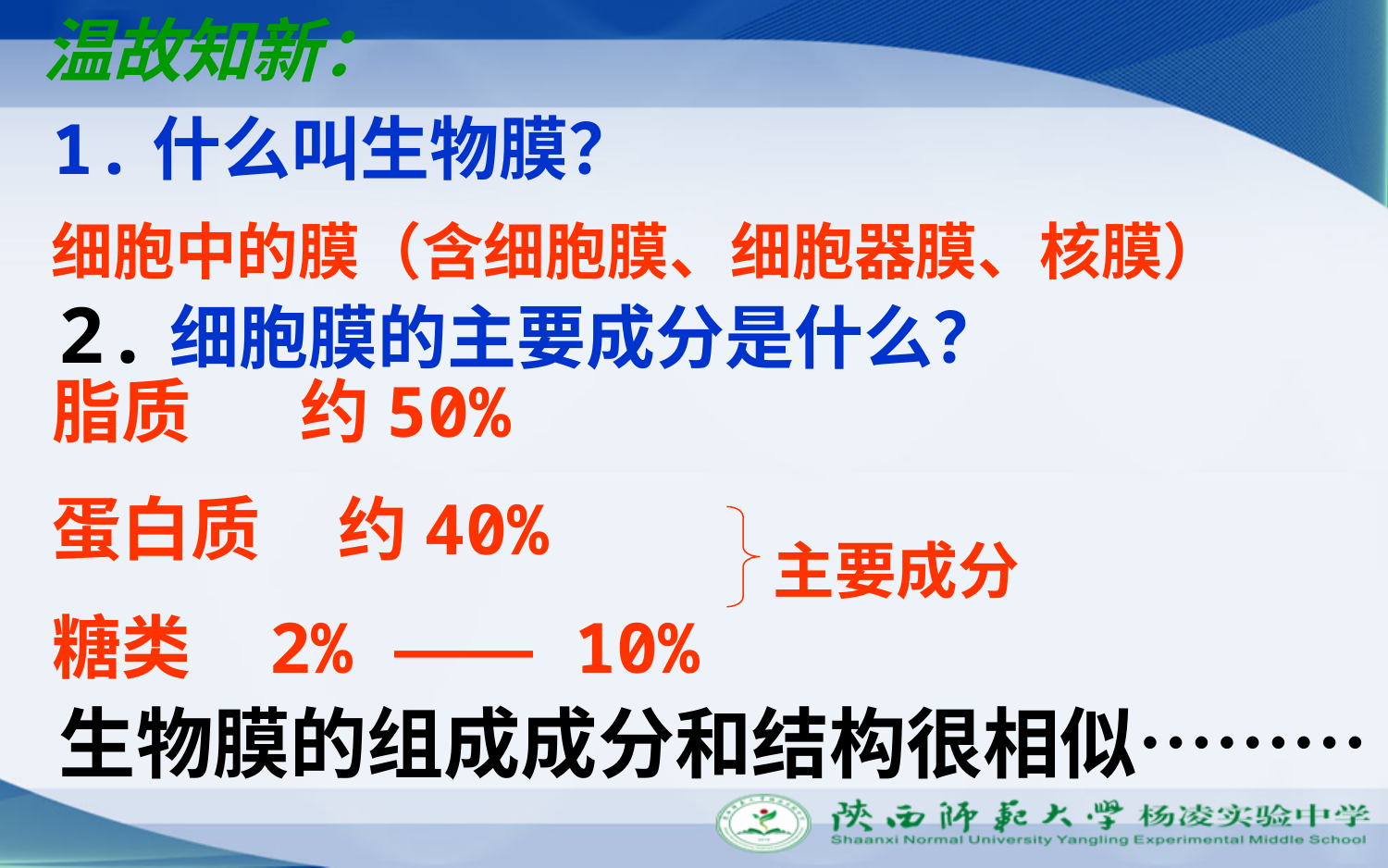

温故知新：
# 1.什么叫生物膜？
细胞中的膜（含细胞膜、细胞器膜、核膜）
  2.细胞膜的主要成分是什么？
脂质       约50%
蛋白质     约40%
糖类    2% —— 10%

主要成分
生物膜的组成成分和结构很相似………